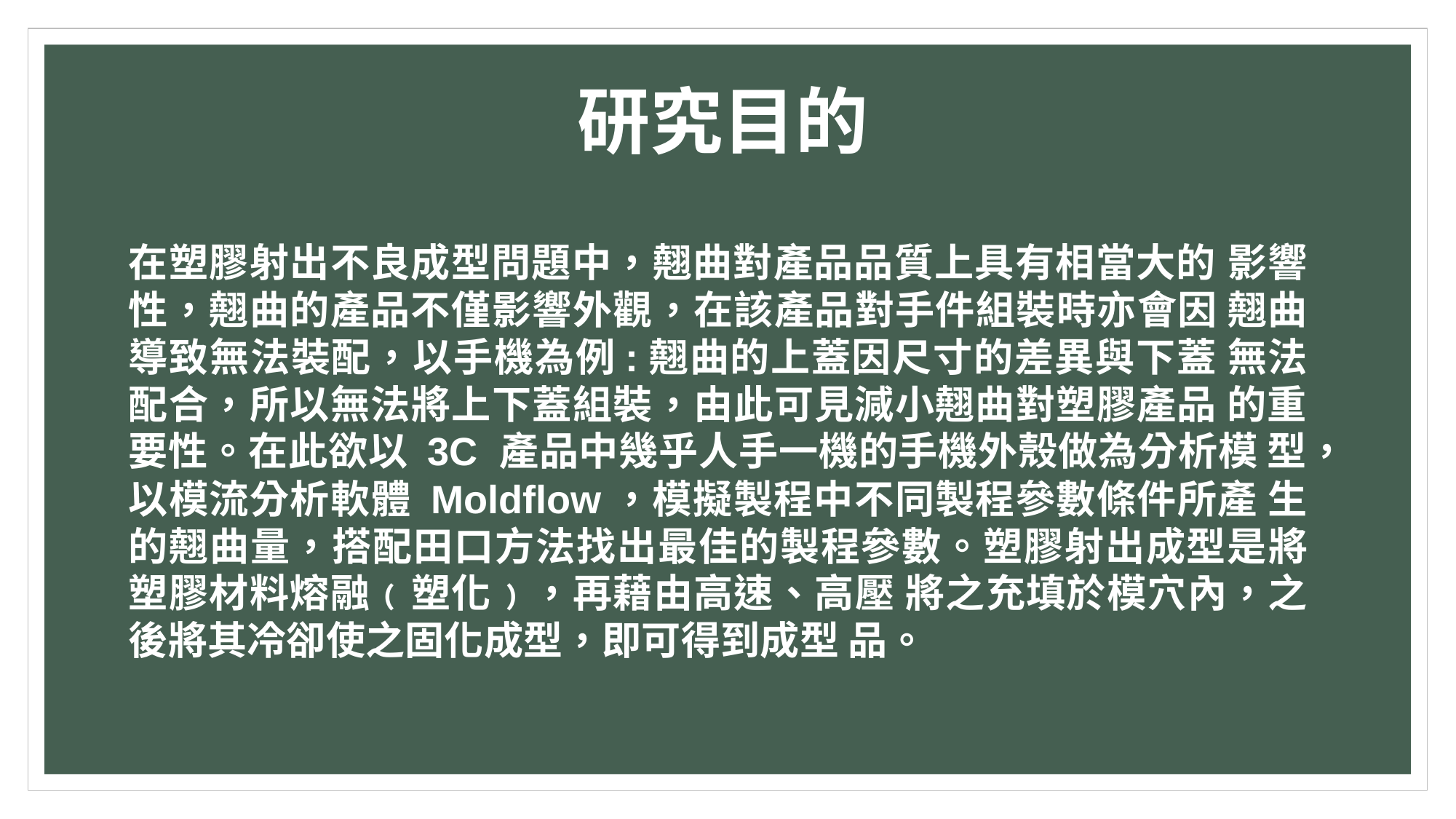

研究目的
在塑膠射出不良成型問題中，翹曲對產品品質上具有相當大的 影響性，翹曲的產品不僅影響外觀，在該產品對手件組裝時亦會因 翹曲導致無法裝配，以手機為例:翹曲的上蓋因尺寸的差異與下蓋 無法配合，所以無法將上下蓋組裝，由此可見減小翹曲對塑膠產品 的重要性。在此欲以 3C 產品中幾乎人手一機的手機外殼做為分析模 型，以模流分析軟體 Moldflow，模擬製程中不同製程參數條件所產 生的翹曲量，搭配田口方法找出最佳的製程參數。塑膠射出成型是將塑膠材料熔融﹙塑化﹚，再藉由高速、高壓 將之充填於模穴內，之後將其冷卻使之固化成型，即可得到成型 品。